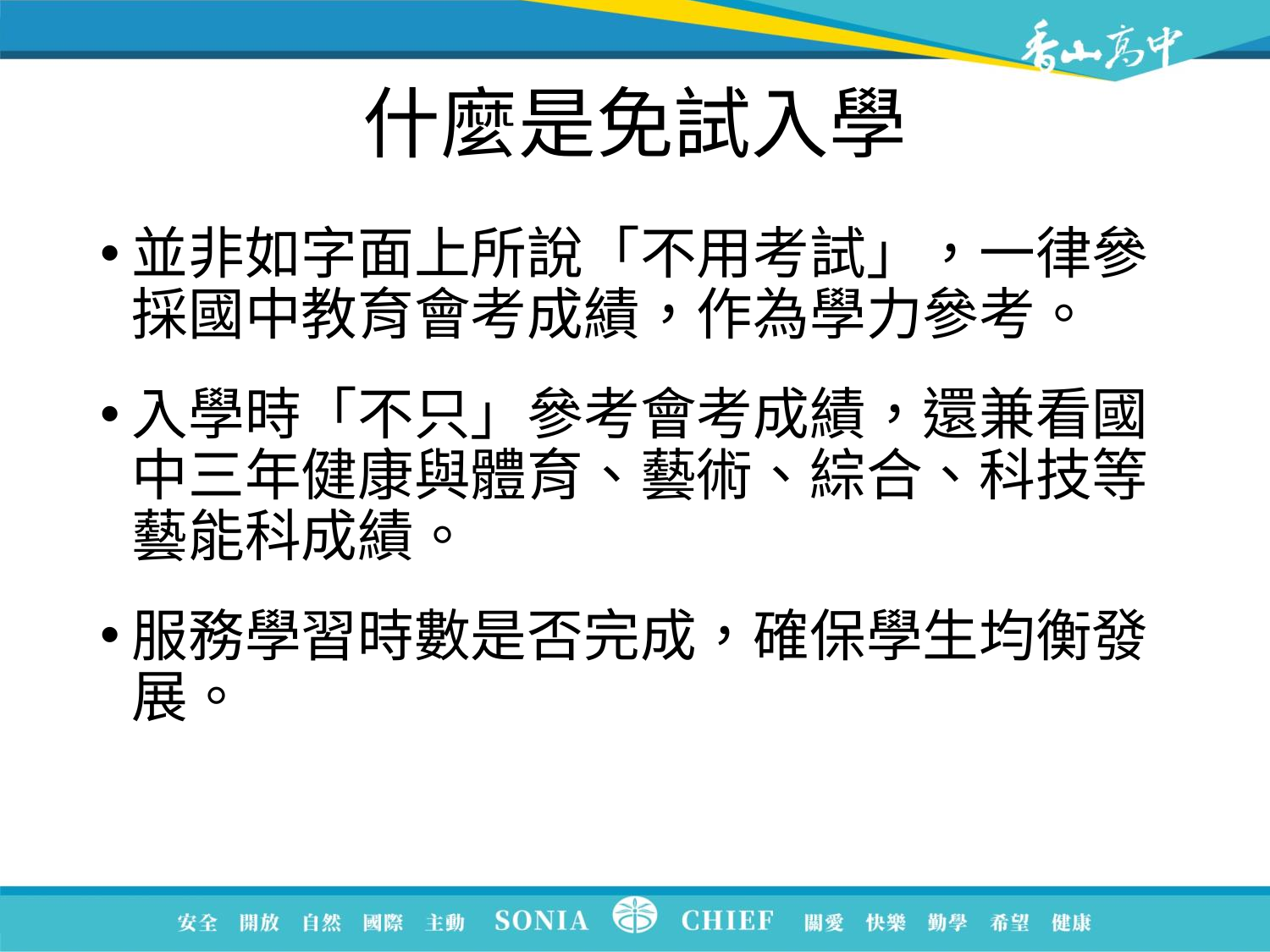

# 什麼是免試入學
並非如字面上所說「不用考試」，一律參採國中教育會考成績，作為學力參考。
入學時「不只」參考會考成績，還兼看國中三年健康與體育、藝術、綜合、科技等藝能科成績。
服務學習時數是否完成，確保學生均衡發展。